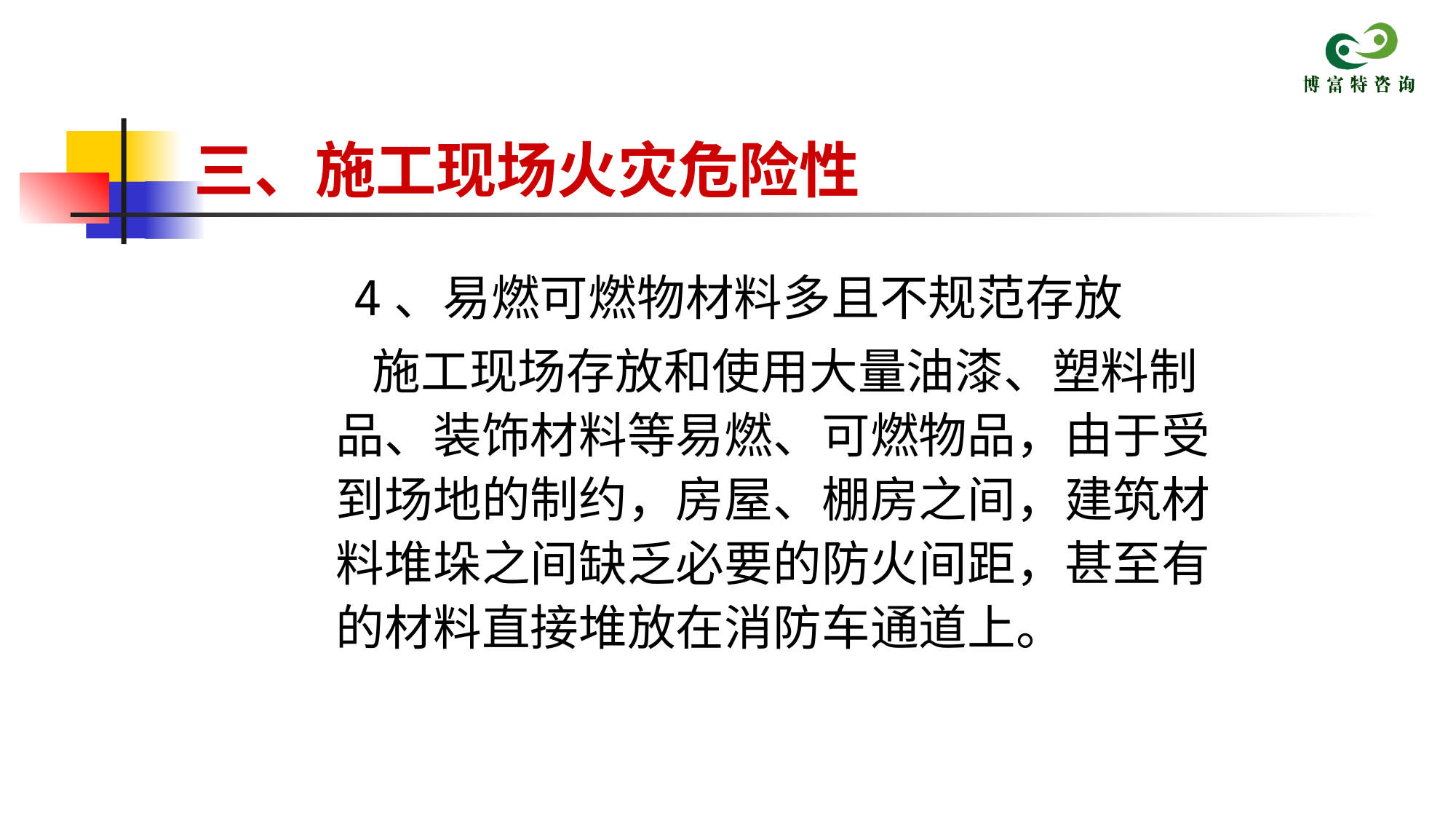

# 三、施工现场火灾危险性
  4、易燃可燃物材料多且不规范存放
      施工现场存放和使用大量油漆、塑料制品、装饰材料等易燃、可燃物品，由于受到场地的制约，房屋、棚房之间，建筑材料堆垛之间缺乏必要的防火间距，甚至有的材料直接堆放在消防车通道上。